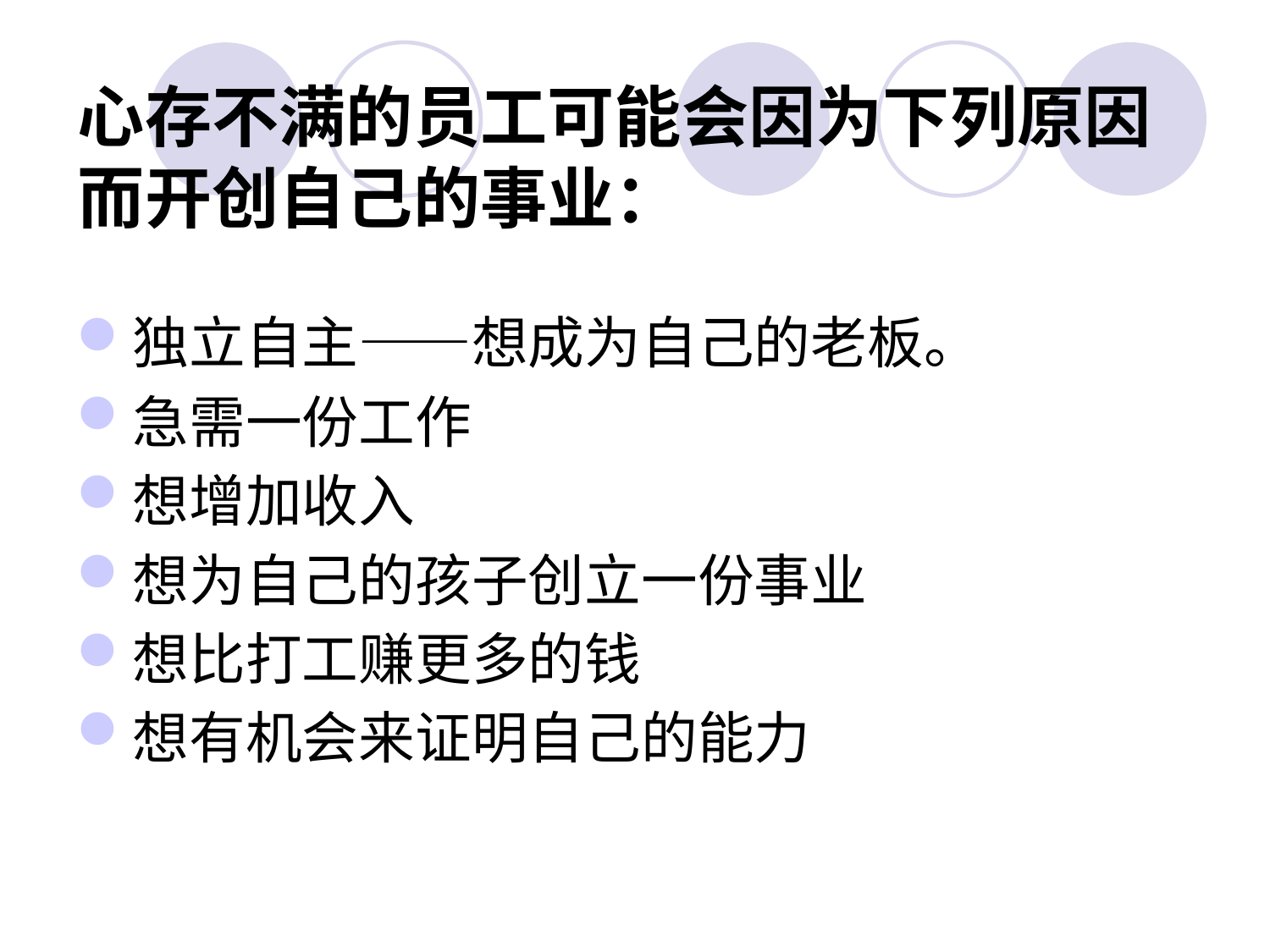

# 心存不满的员工可能会因为下列原因而开创自己的事业：

独立自主——想成为自己的老板。
急需一份工作
想增加收入
想为自己的孩子创立一份事业
想比打工赚更多的钱
想有机会来证明自己的能力